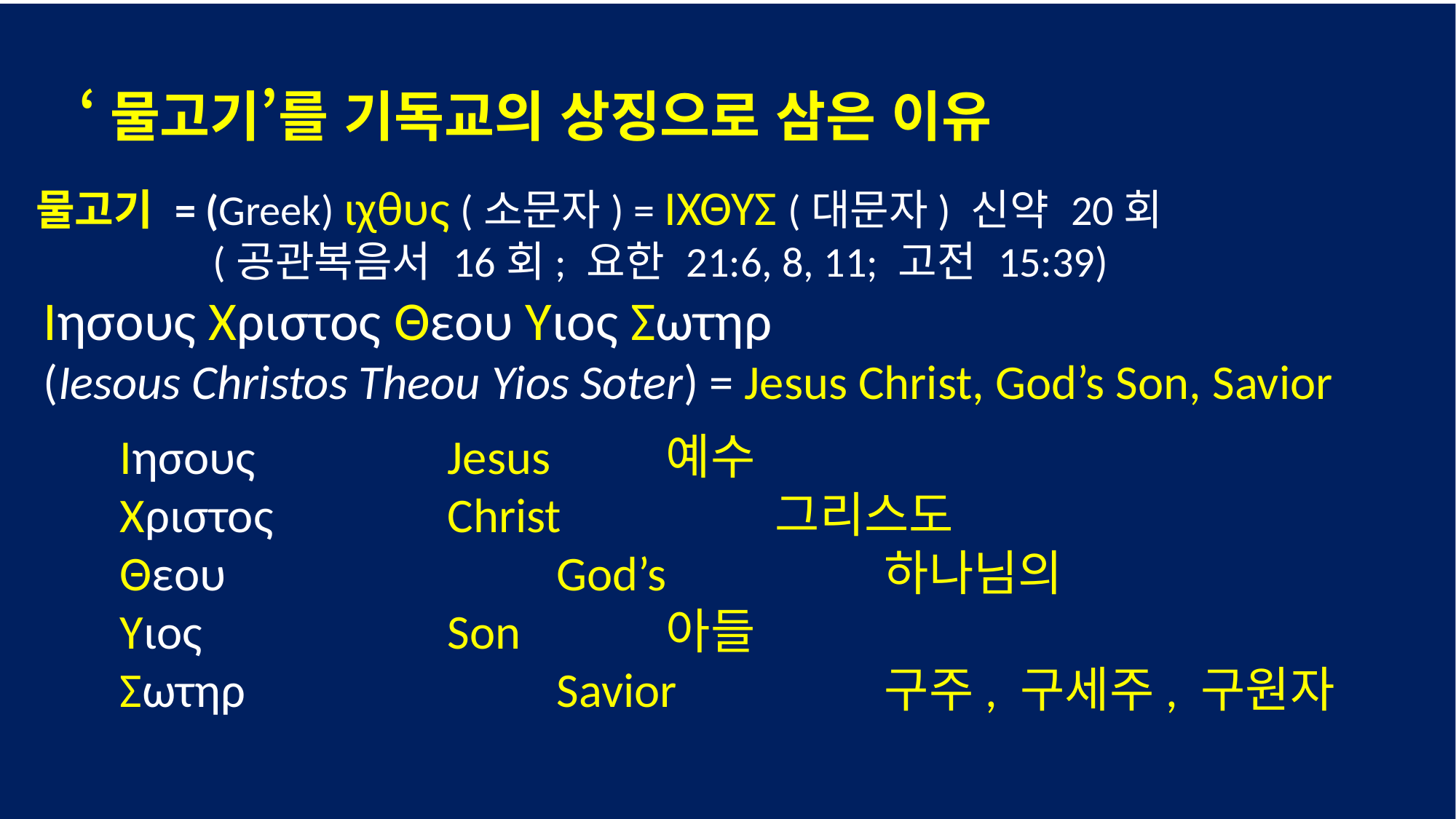

‘물고기’를 기독교의 상징으로 삼은 이유

 물고기 = (Greek) ιχθυς (소문자) = ΙΧΘΥΣ (대문자) 신약 20회
                     (공관복음서 16회; 요한 21:6, 8, 11; 고전 15:39)
   Ιησους Χριστος Θεου Υιος Σωτηρ
   (Iesous Christos Theou Yios Soter) = Jesus Christ, God’s Son, Savior

	Ιησους 		Jesus		예수
	Χριστος 		Christ		그리스도
	Θεου 			God’s		하나님의
	Υιος 		 	Son		아들
	Σωτηρ		 	Savior		구주, 구세주, 구원자